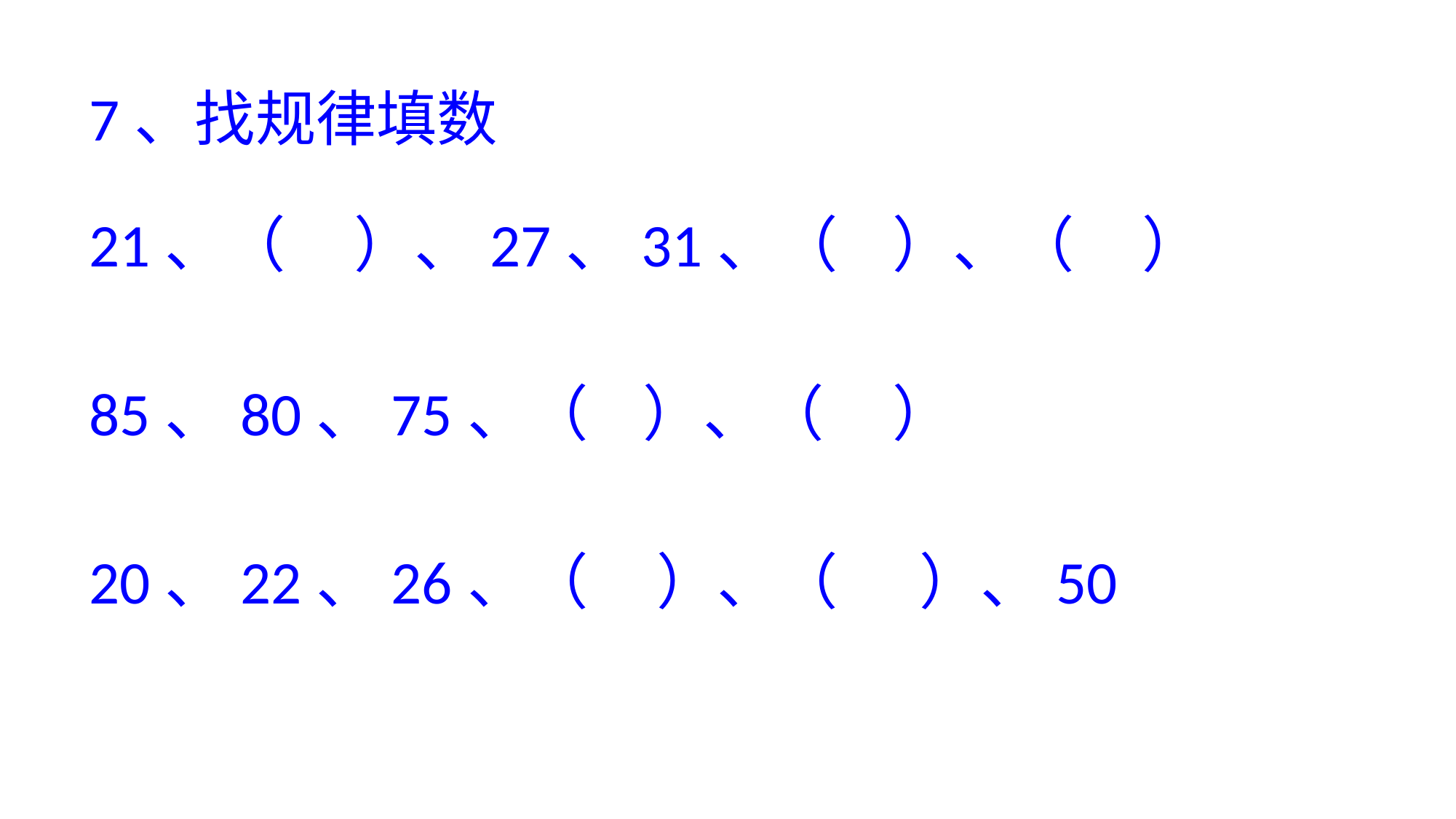

7、找规律填数
21、（     ）、27、31、（    ）、（     ）
85、80、75、（    ）、（     ）
20、22、26、（     ）、（      ）、50